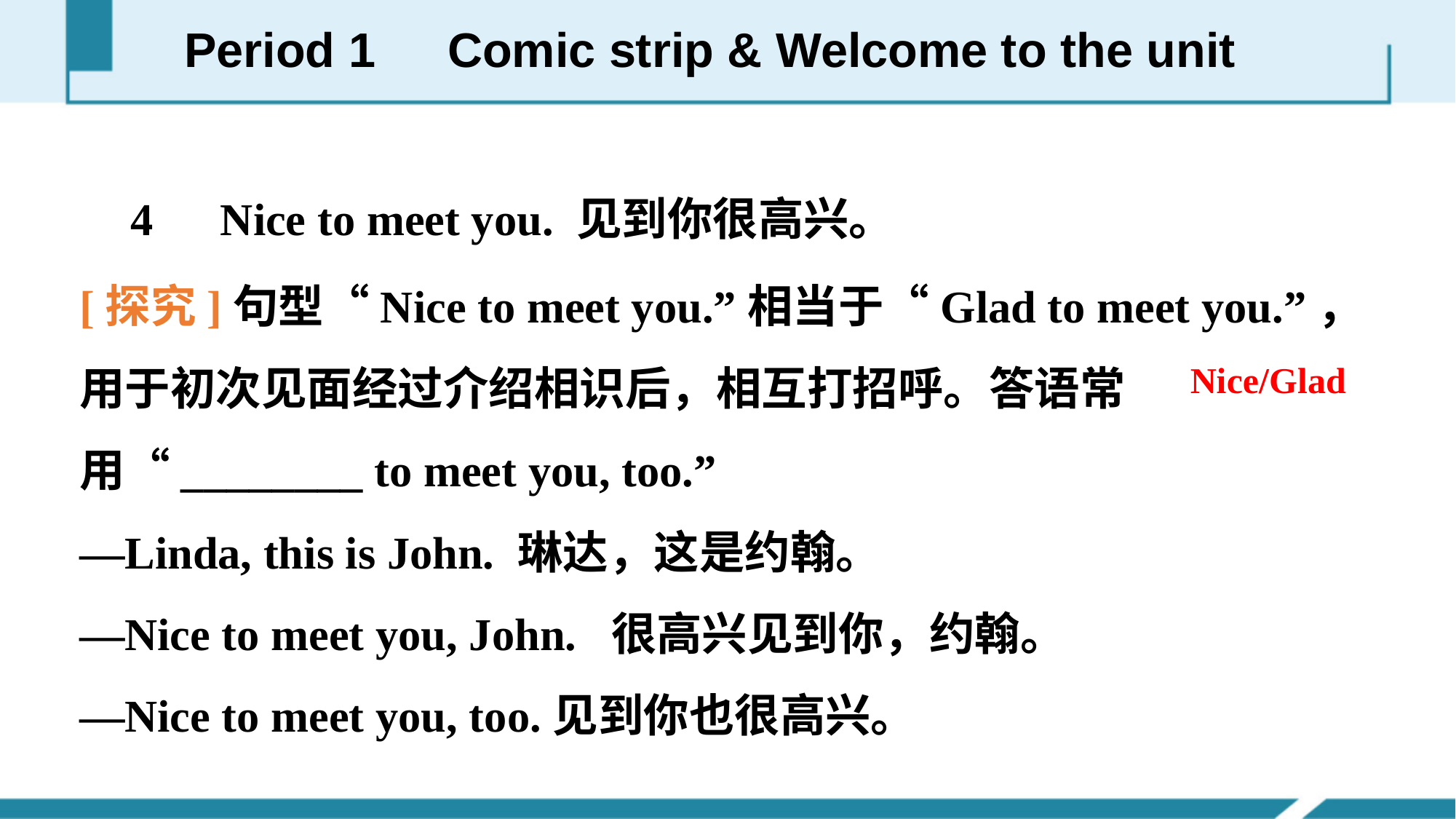

Period 1　Comic strip & Welcome to the unit
　4　Nice to meet you. 见到你很高兴。
[探究]句型“Nice to meet you.”相当于“Glad to meet you.”，用于初次见面经过介绍相识后，相互打招呼。答语常用“________ to meet you, too.”
—Linda, this is John. 琳达，这是约翰。
—Nice to meet you, John.  很高兴见到你，约翰。
—Nice to meet you, too.见到你也很高兴。
Nice/Glad